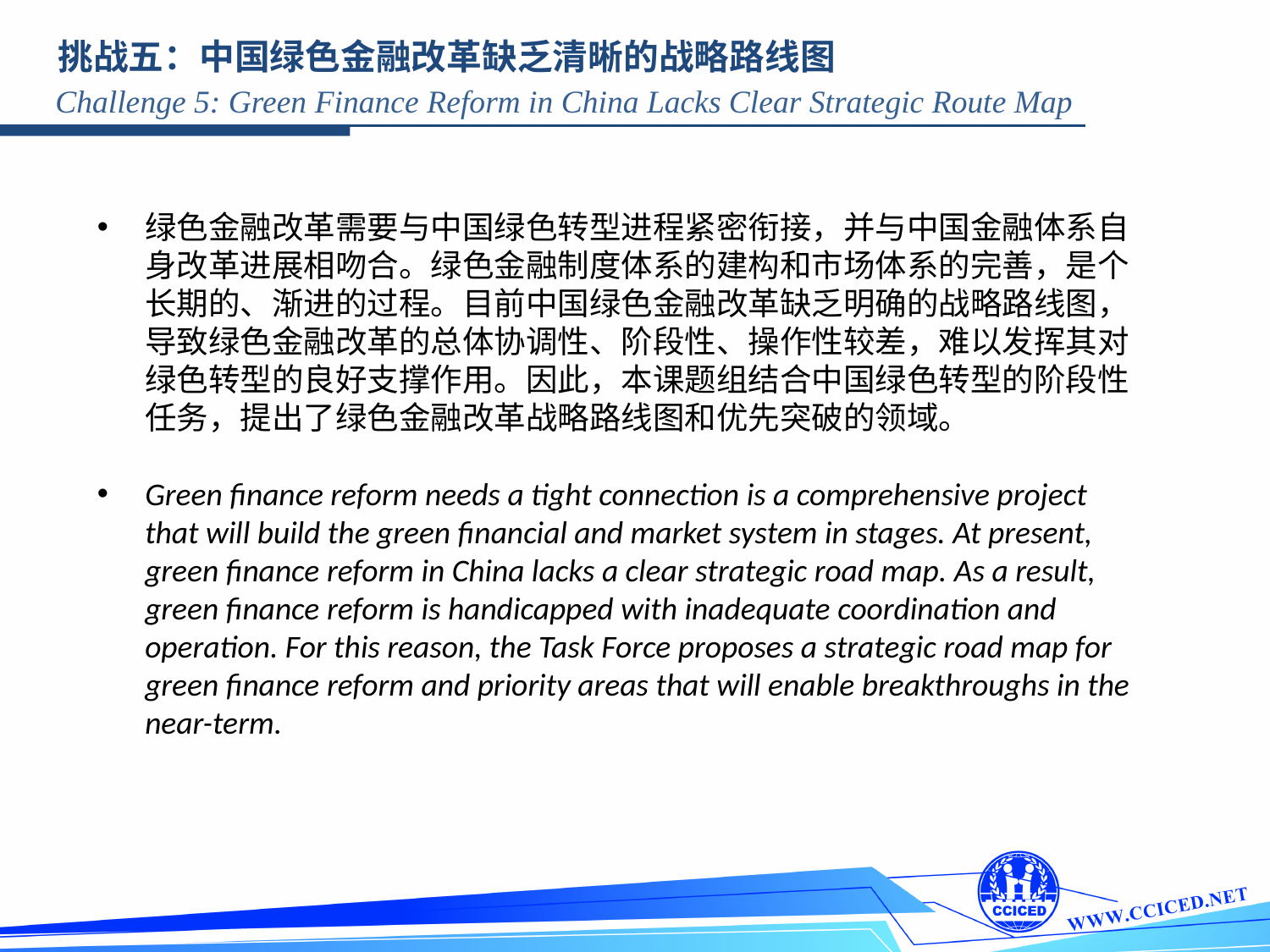

挑战五：中国绿色金融改革缺乏清晰的战略路线图
 Challenge 5: Green Finance Reform in China Lacks Clear Strategic Route Map
绿色金融改革需要与中国绿色转型进程紧密衔接，并与中国金融体系自身改革进展相吻合。绿色金融制度体系的建构和市场体系的完善，是个长期的、渐进的过程。目前中国绿色金融改革缺乏明确的战略路线图，导致绿色金融改革的总体协调性、阶段性、操作性较差，难以发挥其对绿色转型的良好支撑作用。因此，本课题组结合中国绿色转型的阶段性任务，提出了绿色金融改革战略路线图和优先突破的领域。

Green finance reform needs a tight connection is a comprehensive project that will build the green financial and market system in stages. At present, green finance reform in China lacks a clear strategic road map. As a result, green finance reform is handicapped with inadequate coordination and operation. For this reason, the Task Force proposes a strategic road map for green finance reform and priority areas that will enable breakthroughs in the near-term.